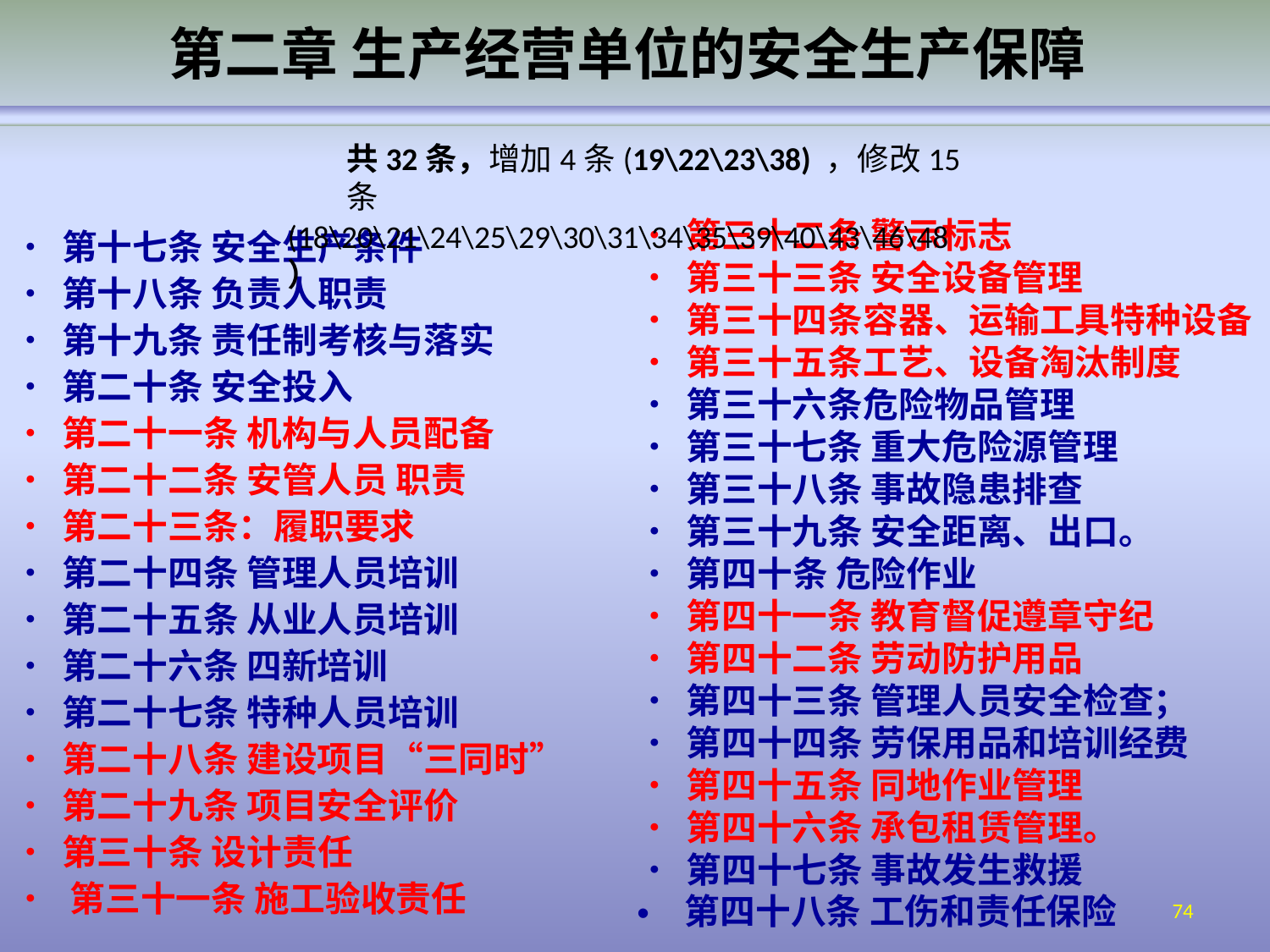

# 第二章 生产经营单位的安全生产保障
共32条，增加4条(19\22\23\38) ，修改15条
(18\20\21\24\25\29\30\31\34\35\39\40\43\46\48）
•	第三十二条 警示标志
•	第三十三条 安全设备管理
•	第三十四条容器、运输工具特种设备
•	第三十五条工艺、设备淘汰制度
•	第三十六条危险物品管理
•	第三十七条 重大危险源管理
•	第三十八条 事故隐患排查
•	第三十九条 安全距离、出口。
•	第四十条 危险作业
•	第四十一条 教育督促遵章守纪
•	第四十二条 劳动防护用品
•	第四十三条 管理人员安全检查；
•	第四十四条 劳保用品和培训经费
•	第四十五条 同地作业管理
•	第四十六条 承包租赁管理。
•	第四十七条 事故发生救援
•
•	第十七条 安全生产条件
•	第十八条 负责人职责
•	第十九条 责任制考核与落实
•	第二十条 安全投入
•	第二十一条 机构与人员配备
•	第二十二条 安管人员 职责
•	第二十三条：履职要求
•	第二十四条 管理人员培训
•	第二十五条 从业人员培训
•	第二十六条 四新培训
•	第二十七条 特种人员培训
•	第二十八条 建设项目“三同时”
•	第二十九条 项目安全评价
•	第三十条 设计责任
•	第三十一条 施工验收责任
第四十八条 工伤和责任保险
74